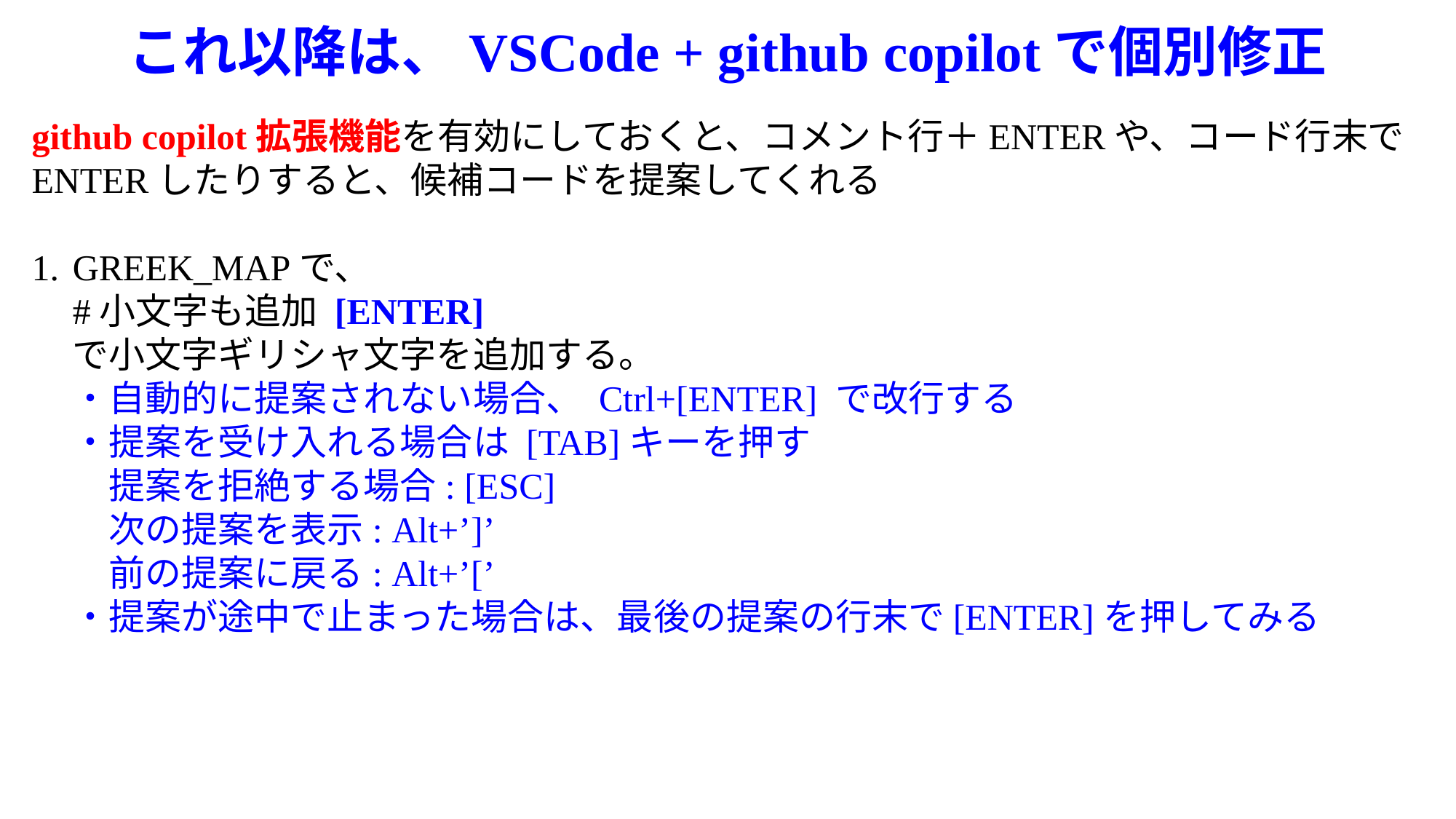

# これ以降は、VSCode + github copilotで個別修正
github copilot拡張機能を有効にしておくと、コメント行＋ENTERや、コード行末でENTERしたりすると、候補コードを提案してくれる

GREEK_MAPで、
#小文字も追加 [ENTER]
で小文字ギリシャ文字を追加する。
・自動的に提案されない場合、 Ctrl+[ENTER] で改行する
・提案を受け入れる場合は [TAB]キーを押す
　提案を拒絶する場合: [ESC]
　次の提案を表示: Alt+’]’
　前の提案に戻る: Alt+’[’
・提案が途中で止まった場合は、最後の提案の行末で[ENTER]を押してみる